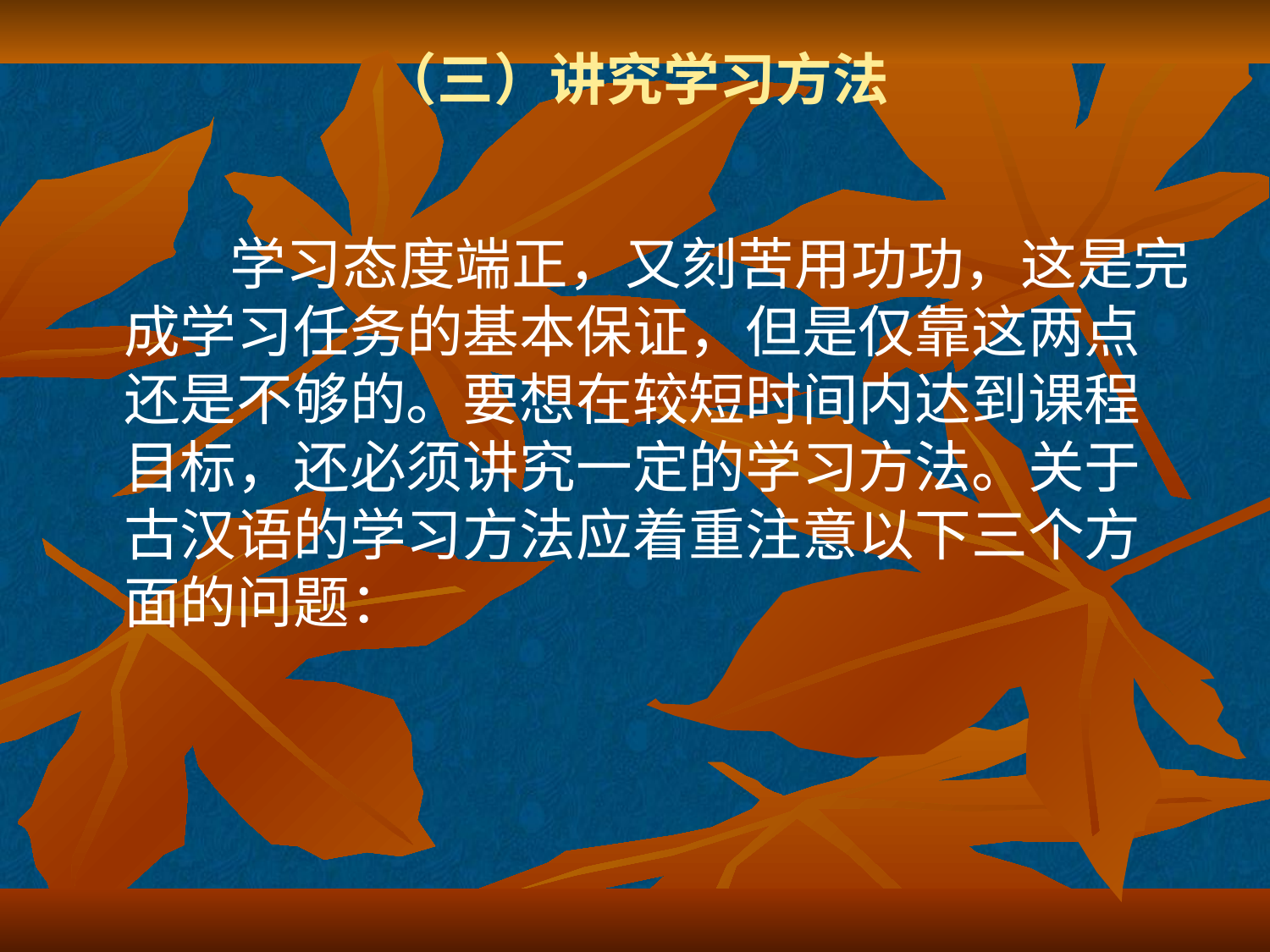

# （三）讲究学习方法
           学习态度端正，又刻苦用功功，这是完成学习任务的基本保证，但是仅靠这两点还是不够的。要想在较短时间内达到课程目标，还必须讲究一定的学习方法。关于古汉语的学习方法应着重注意以下三个方面的问题：